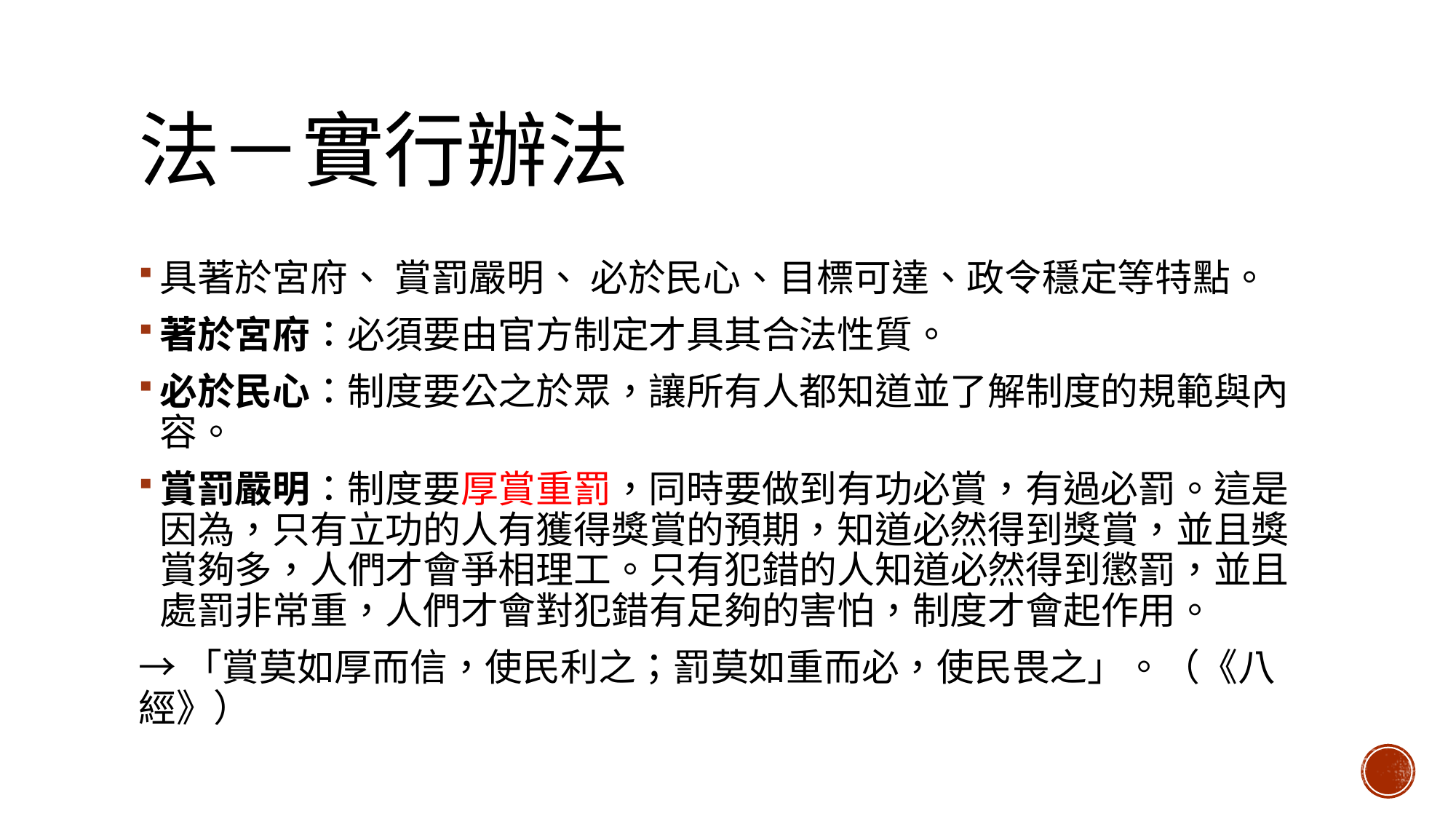

# 法－實行辦法
具著於宮府、 賞罰嚴明、 必於民心、目標可達、政令穩定等特點。
著於宮府：必須要由官方制定才具其合法性質。
必於民心：制度要公之於眾，讓所有人都知道並了解制度的規範與內容。
賞罰嚴明：制度要厚賞重罰，同時要做到有功必賞，有過必罰。這是因為，只有立功的人有獲得獎賞的預期，知道必然得到獎賞，並且獎賞夠多，人們才會爭相理工。只有犯錯的人知道必然得到懲罰，並且處罰非常重，人們才會對犯錯有足夠的害怕，制度才會起作用。
→「賞莫如厚而信，使民利之；罰莫如重而必，使民畏之」。（《八經》）